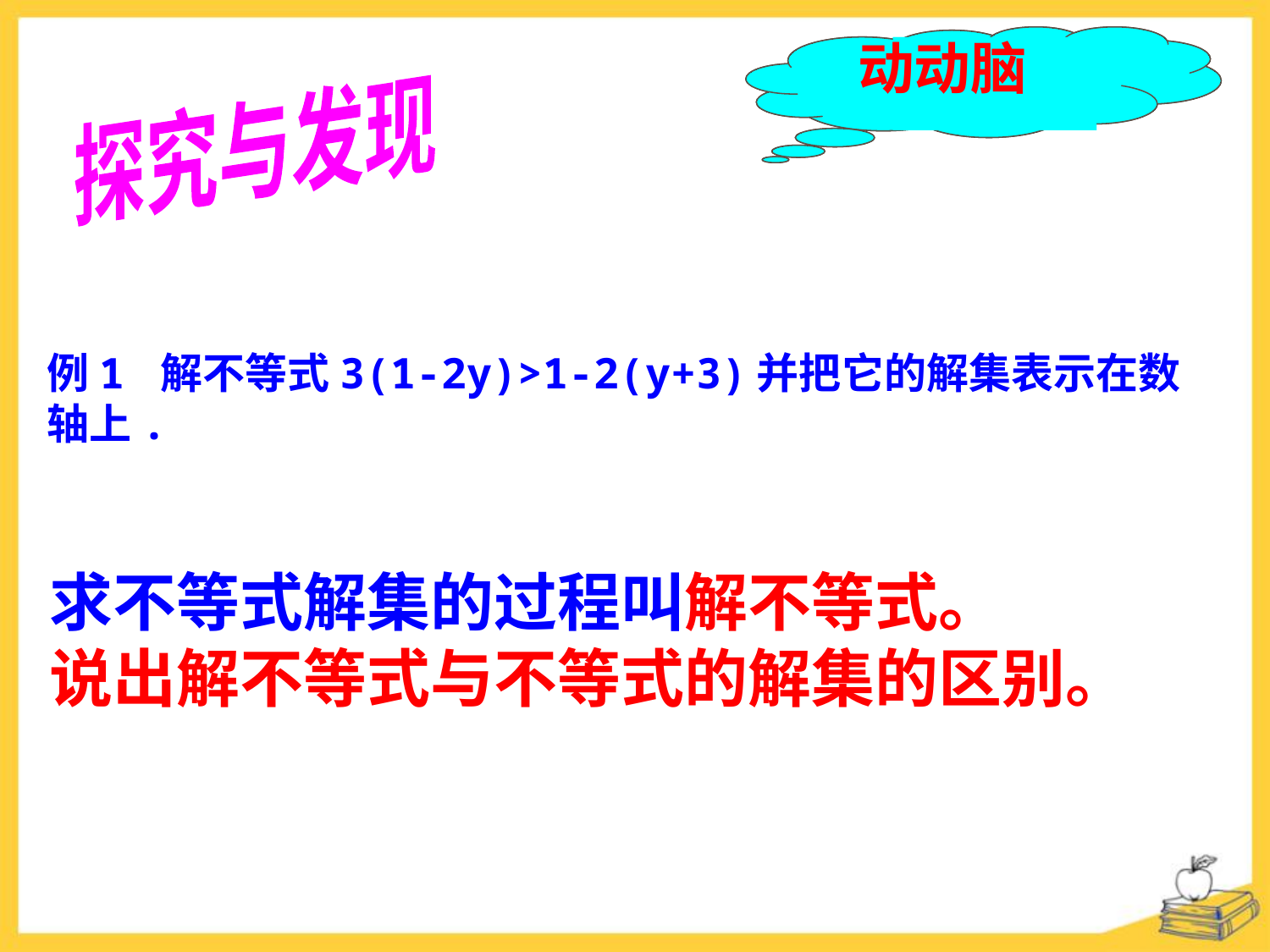

y=0

动动脑
探究与发现
例1 解不等式3(1-2y)>1-2(y+3)并把它的解集表示在数轴上.
求不等式解集的过程叫解不等式。
说出解不等式与不等式的解集的区别。